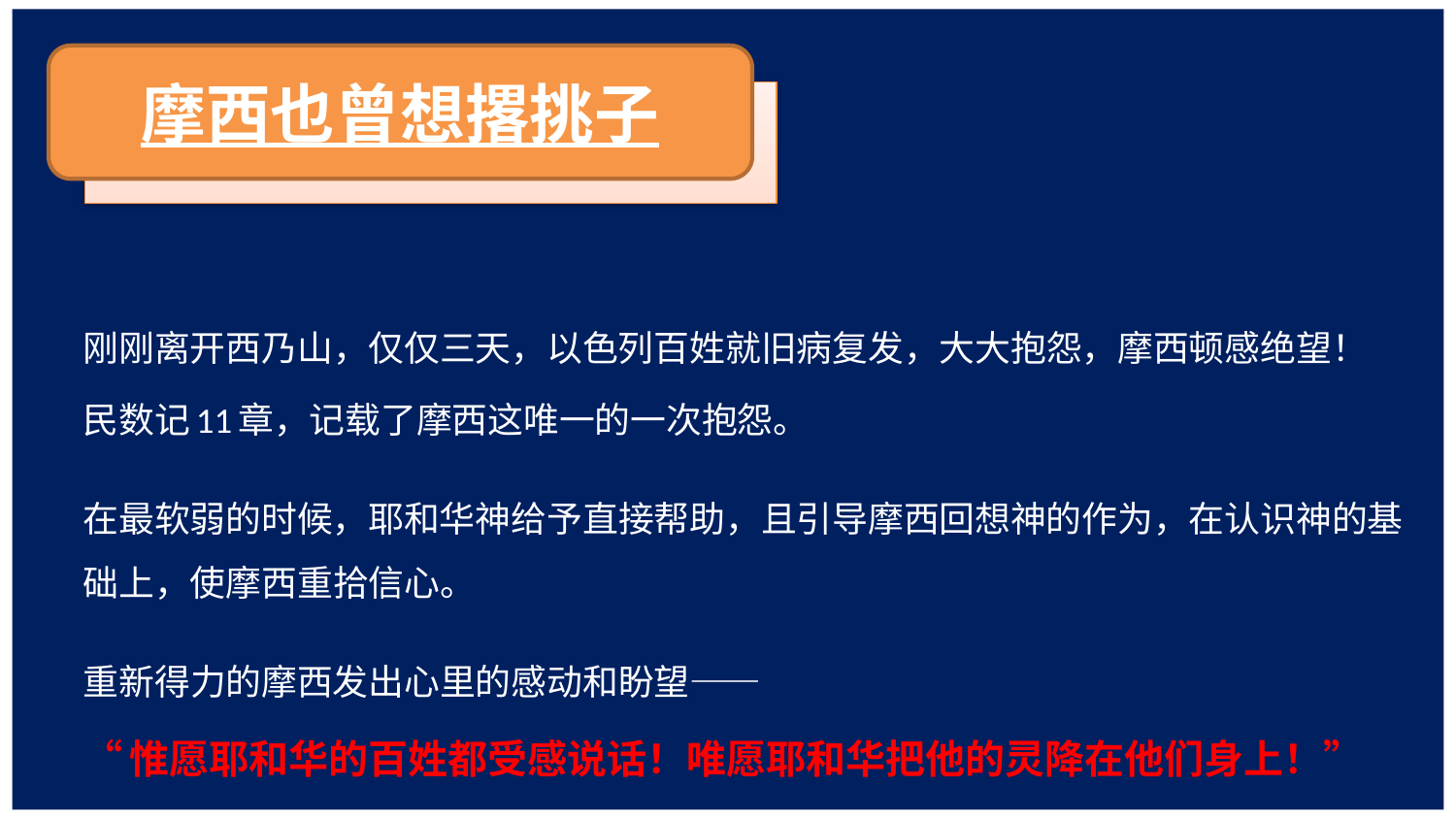

刚刚离开西乃山，仅仅三天，以色列百姓就旧病复发，大大抱怨，摩西顿感绝望！
民数记11章，记载了摩西这唯一的一次抱怨。

在最软弱的时候，耶和华神给予直接帮助，且引导摩西回想神的作为，在认识神的基础上，使摩西重拾信心。

重新得力的摩西发出心里的感动和盼望——
“惟愿耶和华的百姓都受感说话！唯愿耶和华把他的灵降在他们身上！”
摩西也曾想撂挑子